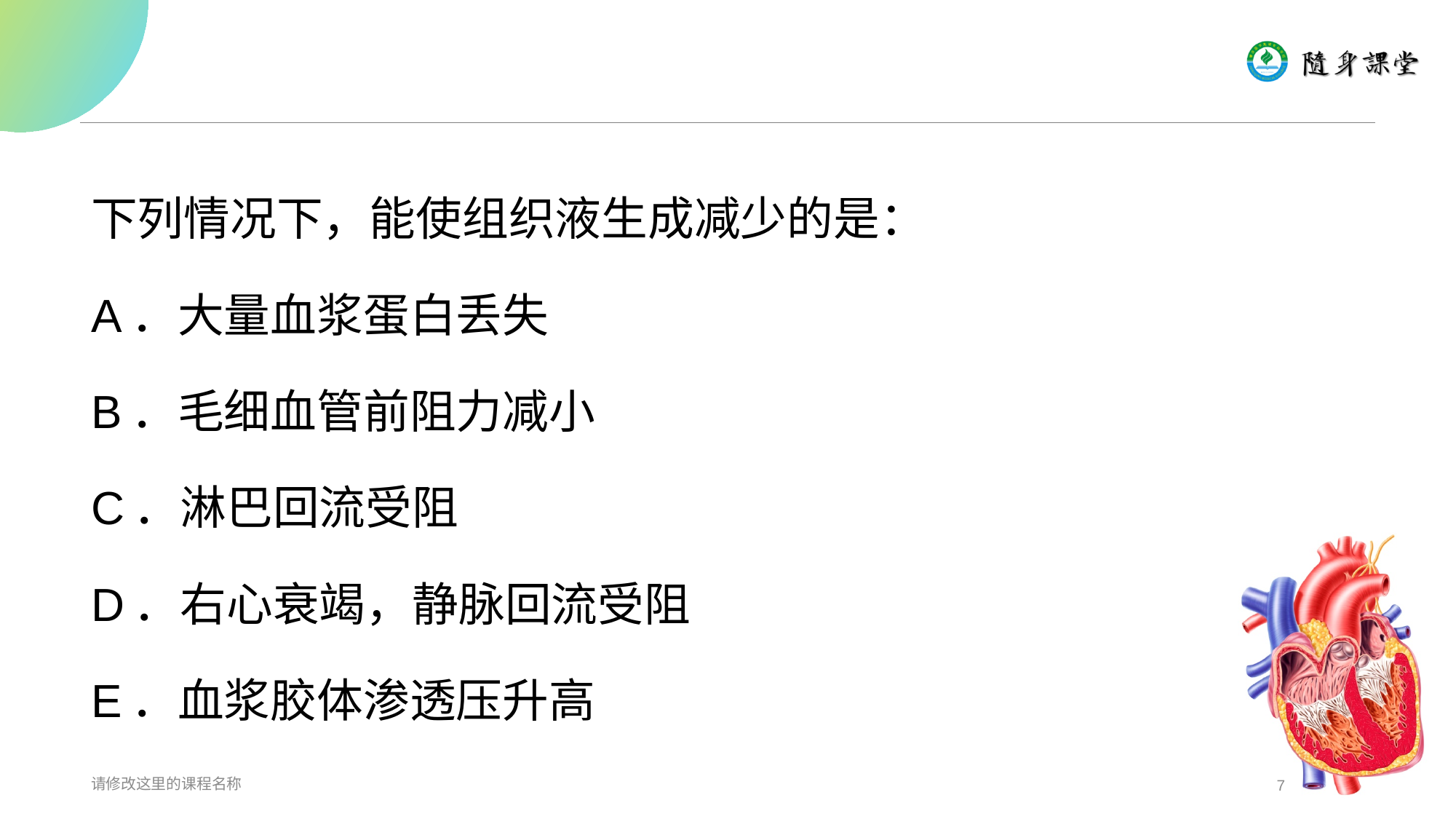

#
下列情况下，能使组织液生成减少的是：
A．大量血浆蛋白丢失
B．毛细血管前阻力减小
C．淋巴回流受阻
D．右心衰竭，静脉回流受阻
E．血浆胶体渗透压升高
请修改这里的课程名称
7